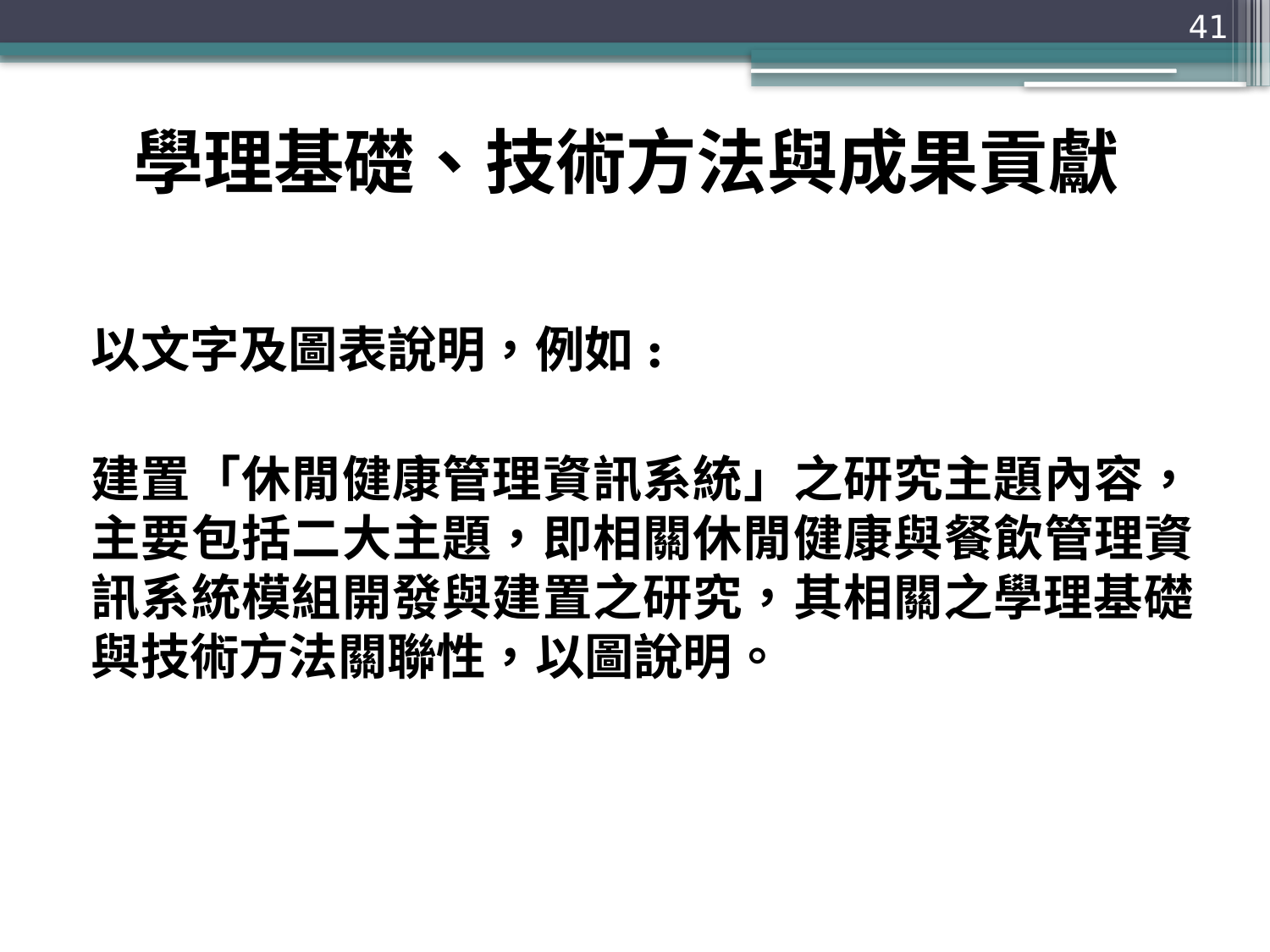

41
# 學理基礎、技術方法與成果貢獻
以文字及圖表說明，例如:

建置「休閒健康管理資訊系統」之研究主題內容，主要包括二大主題，即相關休閒健康與餐飲管理資訊系統模組開發與建置之研究，其相關之學理基礎與技術方法關聯性，以圖說明。